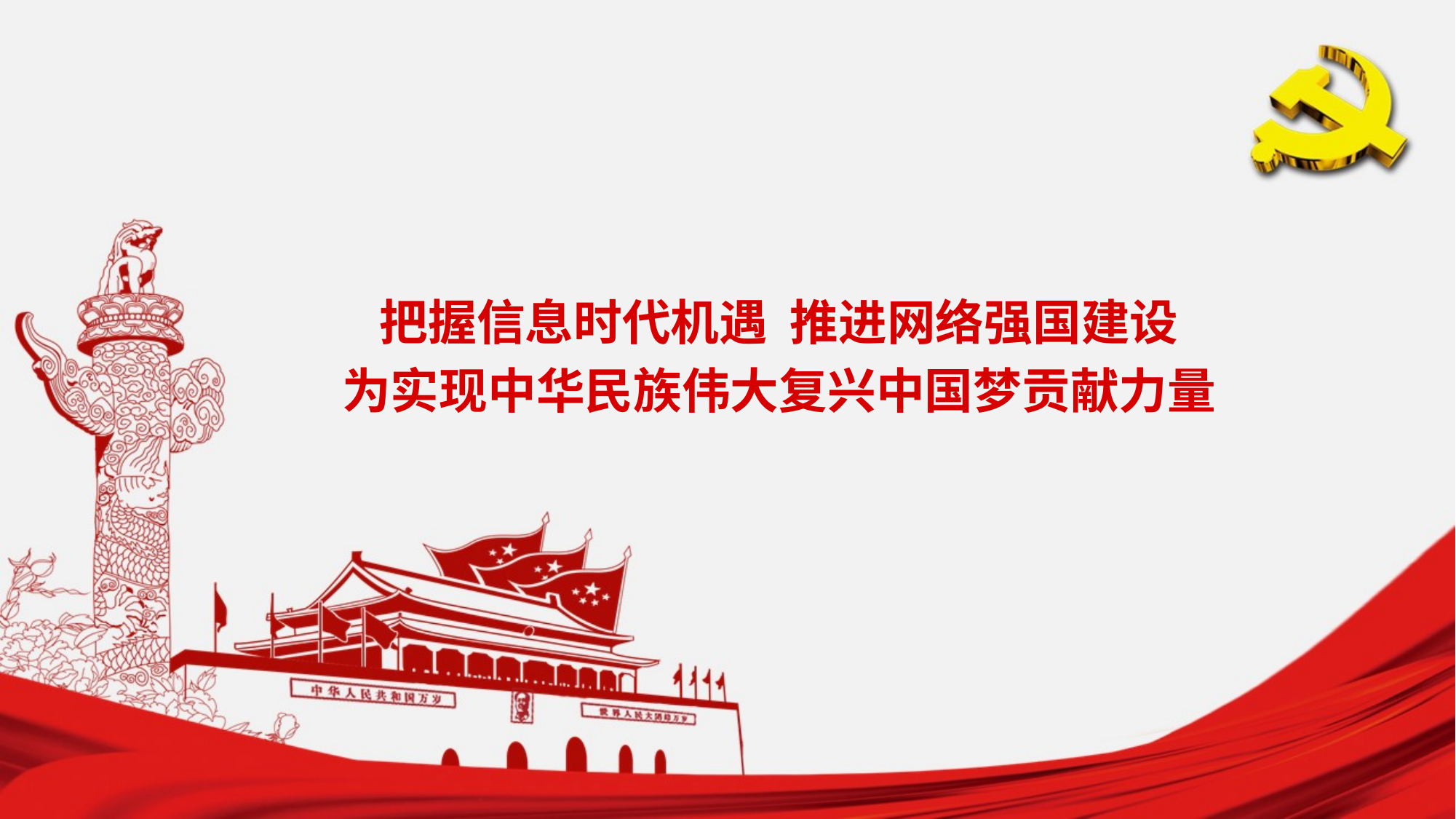

把握信息时代机遇  推进网络强国建设
为实现中华民族伟大复兴中国梦贡献力量